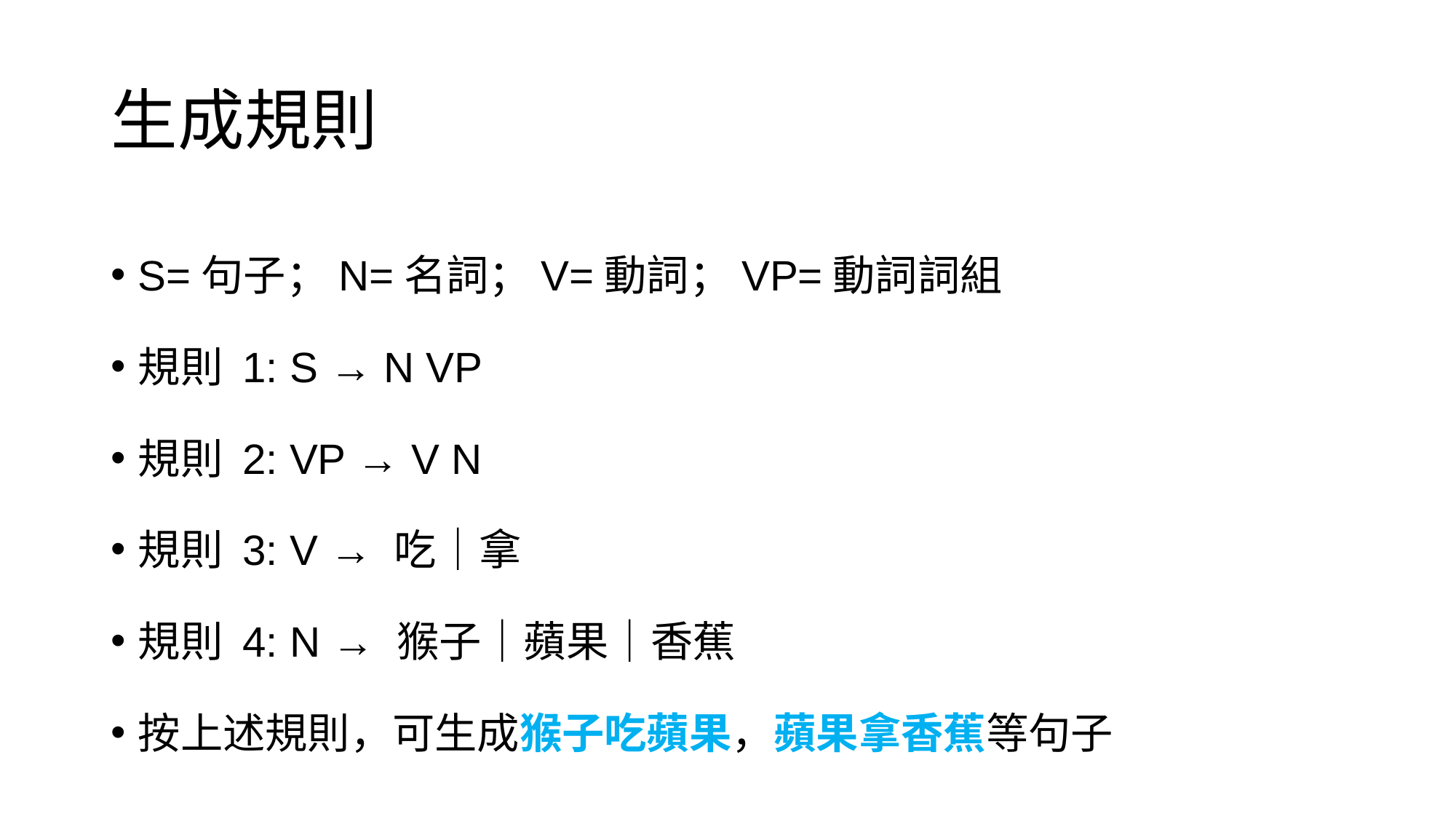

# 生成規則
S=句子；N=名詞；V=動詞；VP=動詞詞組
規則 1: S → N VP
規則 2: VP → V N
規則 3: V → 吃｜拿
規則 4: N → 猴子｜蘋果｜香蕉
按上述規則，可生成猴子吃蘋果，蘋果拿香蕉等句子